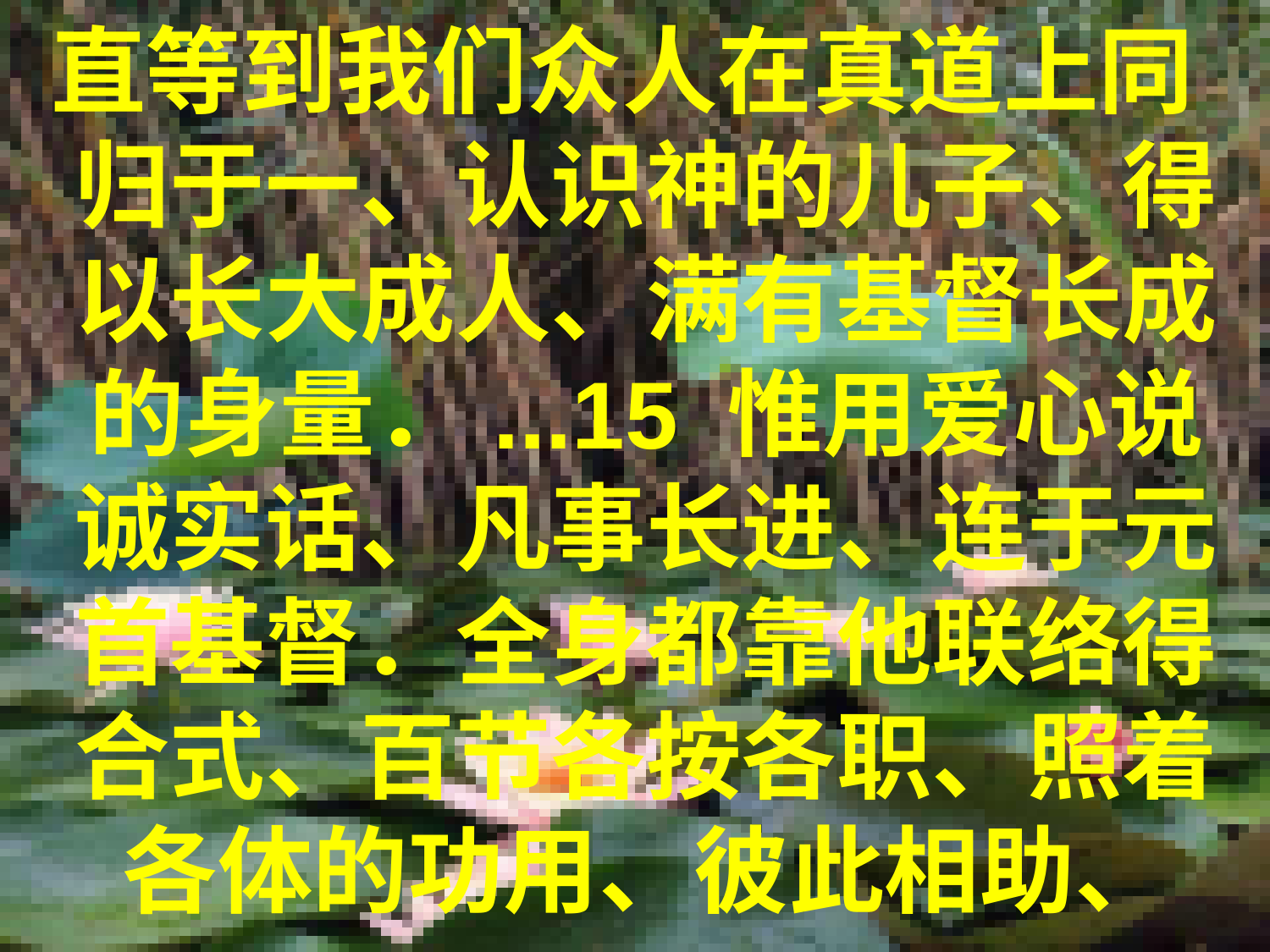

直等到我们众人在真道上同归于一、认识神的儿子、得以长大成人、满有基督长成的身量．...15 惟用爱心说诚实话、凡事长进、连于元首基督．全身都靠他联络得合式、百节各按各职、照着各体的功用、彼此相助、